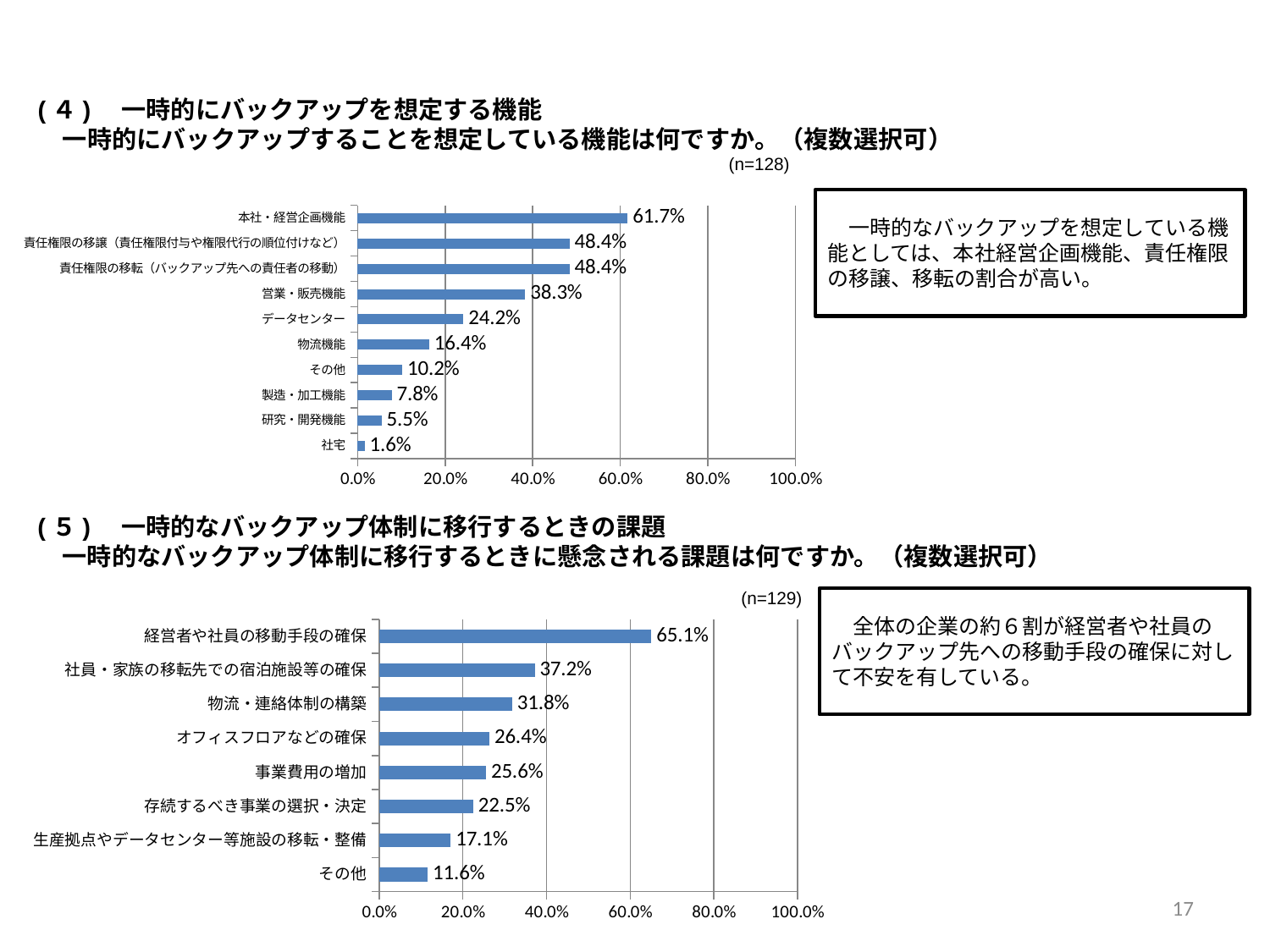

(４)　一時的にバックアップを想定する機能
　一時的にバックアップすることを想定している機能は何ですか。（複数選択可）
(n=128)

### Chart

| Category |  |
|---|---|
| 社宅 | 0.016 |
| 研究・開発機能 | 0.055 |
| 製造・加工機能 | 0.078 |
| その他 | 0.102 |
| 物流機能 | 0.164 |
| データセンター | 0.242 |
| 営業・販売機能 | 0.383 |
| 責任権限の移転（バックアップ先への責任者の移動） | 0.484 |
| 責任権限の移譲（責任権限付与や権限代行の順位付けなど） | 0.484 |
| 本社・経営企画機能 | 0.617 |
　一時的なバックアップを想定している機能としては、本社経営企画機能、責任権限の移譲、移転の割合が高い。
(５)　一時的なバックアップ体制に移行するときの課題
　一時的なバックアップ体制に移行するときに懸念される課題は何ですか。（複数選択可）

### Chart

| Category |  |
|---|---|
| その他 | 0.116 |
| 生産拠点やデータセンター等施設の移転・整備 | 0.171 |
| 存続するべき事業の選択・決定 | 0.225 |
| 事業費用の増加 | 0.256 |
| オフィスフロアなどの確保 | 0.264 |
| 物流・連絡体制の構築 | 0.318 |
| 社員・家族の移転先での宿泊施設等の確保 | 0.372 |
| 経営者や社員の移動手段の確保 | 0.651 |
(n=129)
　全体の企業の約６割が経営者や社員のバックアップ先への移動手段の確保に対して不安を有している。
17
現行のバックアップ体制
見直しの内容